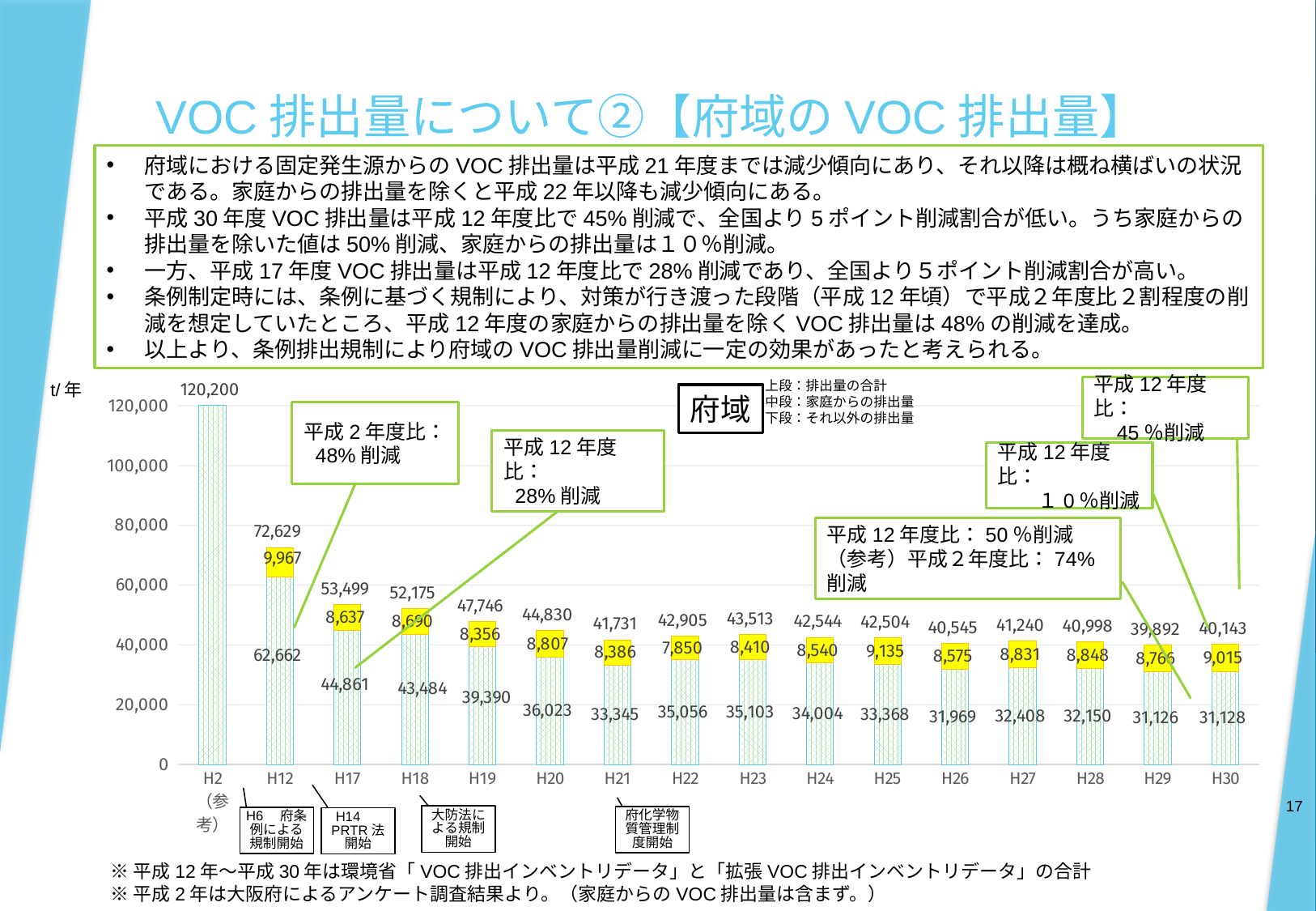

# VOC排出量について②【府域のVOC排出量】
府域における固定発生源からのVOC排出量は平成21年度までは減少傾向にあり、それ以降は概ね横ばいの状況である。家庭からの排出量を除くと平成22年以降も減少傾向にある。
平成30年度VOC排出量は平成12年度比で45%削減で、全国より5ポイント削減割合が低い。うち家庭からの排出量を除いた値は50%削減、家庭からの排出量は１０％削減。
一方、平成17年度VOC排出量は平成12年度比で28%削減であり、全国より５ポイント削減割合が高い。
条例制定時には、条例に基づく規制により、対策が行き渡った段階（平成12年頃）で平成２年度比２割程度の削減を想定していたところ、平成12年度の家庭からの排出量を除くVOC排出量は48%の削減を達成。
以上より、条例排出規制により府域のVOC排出量削減に一定の効果があったと考えられる。

### Chart

| Category |  |  |  |
|---|---|---|---|
| H2
（参考） | 120200.0 | 0.0 | 120200.0 |
| H12 | 62662.40184937197 | 9966.548153691734 | 72628.9500030637 |
| H17 | 44861.352106613 | 8637.372952245121 | 53498.725058858116 |
| H18 | 43484.43184350845 | 8690.185952836066 | 52174.617796344515 |
| H19 | 39389.635636893094 | 8356.276894196099 | 47745.91253108919 |
| H20 | 36022.673542970064 | 8807.33191666944 | 44830.005459639506 |
| H21 | 33344.70229227934 | 8386.082032552438 | 41730.78432483178 |
| H22 | 35055.57715290586 | 7849.645326909919 | 42905.22247981578 |
| H23 | 35103.28992087194 | 8409.912832485668 | 43513.202753357604 |
| H24 | 34004.22618630036 | 8539.897253800542 | 42544.1234401009 |
| H25 | 33368.48007265006 | 9135.356494973976 | 42503.836567624036 |
| H26 | 31969.09665921868 | 8575.468033600893 | 40544.56469281958 |
| H27 | 32408.43756400142 | 8831.334561049705 | 41239.772125051124 |
| H28 | 32149.51946257671 | 8848.176761174152 | 40997.69622375086 |
| H29 | 31125.86146661729 | 8765.830591689428 | 39891.69205830672 |
| H30 | 31127.907005176676 | 9015.354386531812 | 40143.26139170849 |
上段：排出量の合計
中段：家庭からの排出量
下段：それ以外の排出量
t/年
平成12年度比：
    45％削減
府域
平成2年度比：
  48%削減
平成12年度比：
  28%削減
平成12年度比：
　　１0％削減
平成12年度比：50％削減
（参考）平成２年度比：74%削減

17
大防法による規制開始
府化学物質管理制度開始
H6　府条例による規制開始
H14　PRTR法開始
※平成12年～平成30年は環境省「VOC排出インベントリデータ」と「拡張VOC排出インベントリデータ」の合計
※平成2年は大阪府によるアンケート調査結果より。（家庭からのVOC排出量は含まず。）